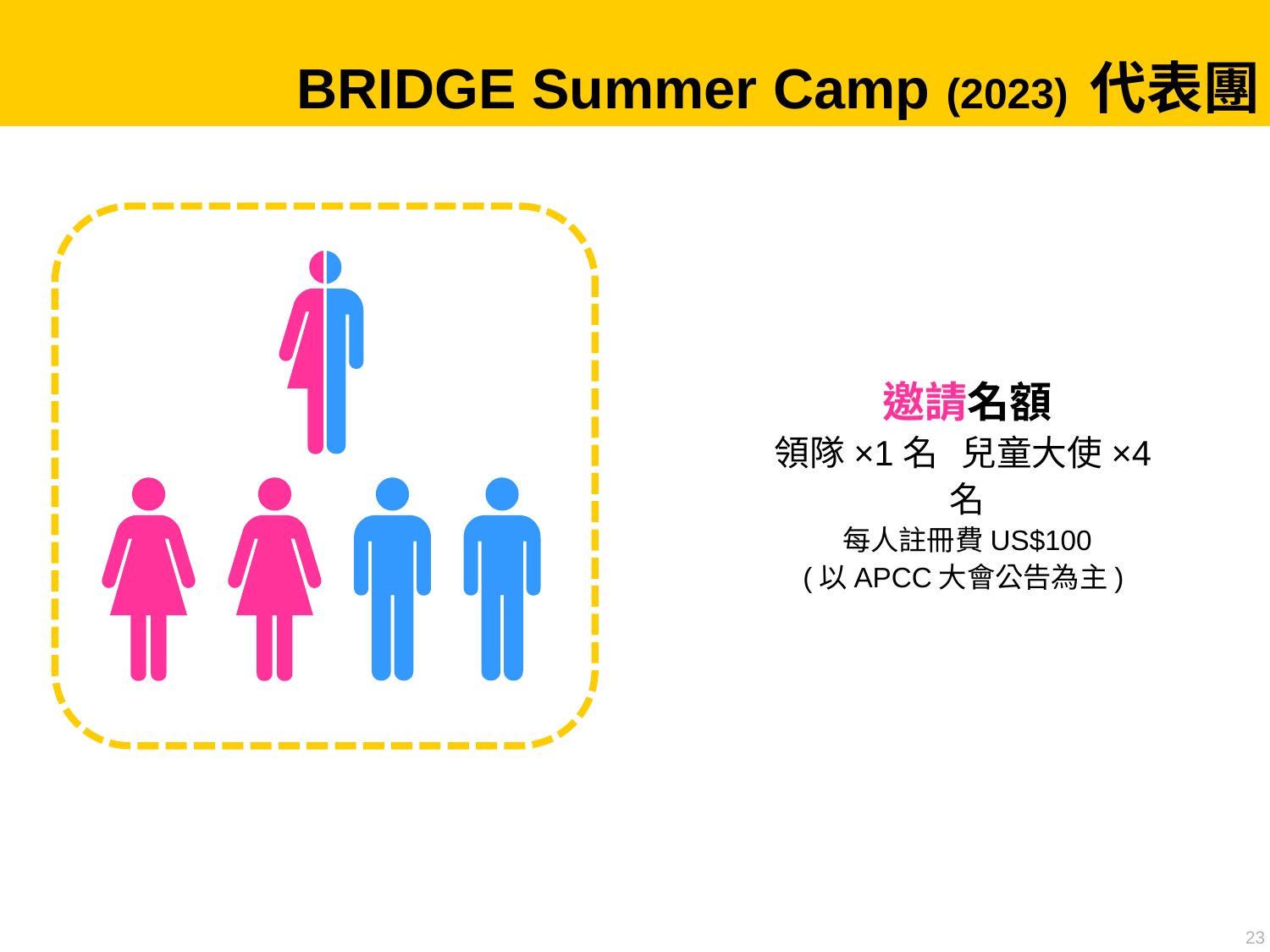

# BRIDGE Summer Camp (2023) 代表團

邀請名額
領隊×1名   兒童大使×4名
每人註冊費US$100
(以APCC大會公告為主)

23